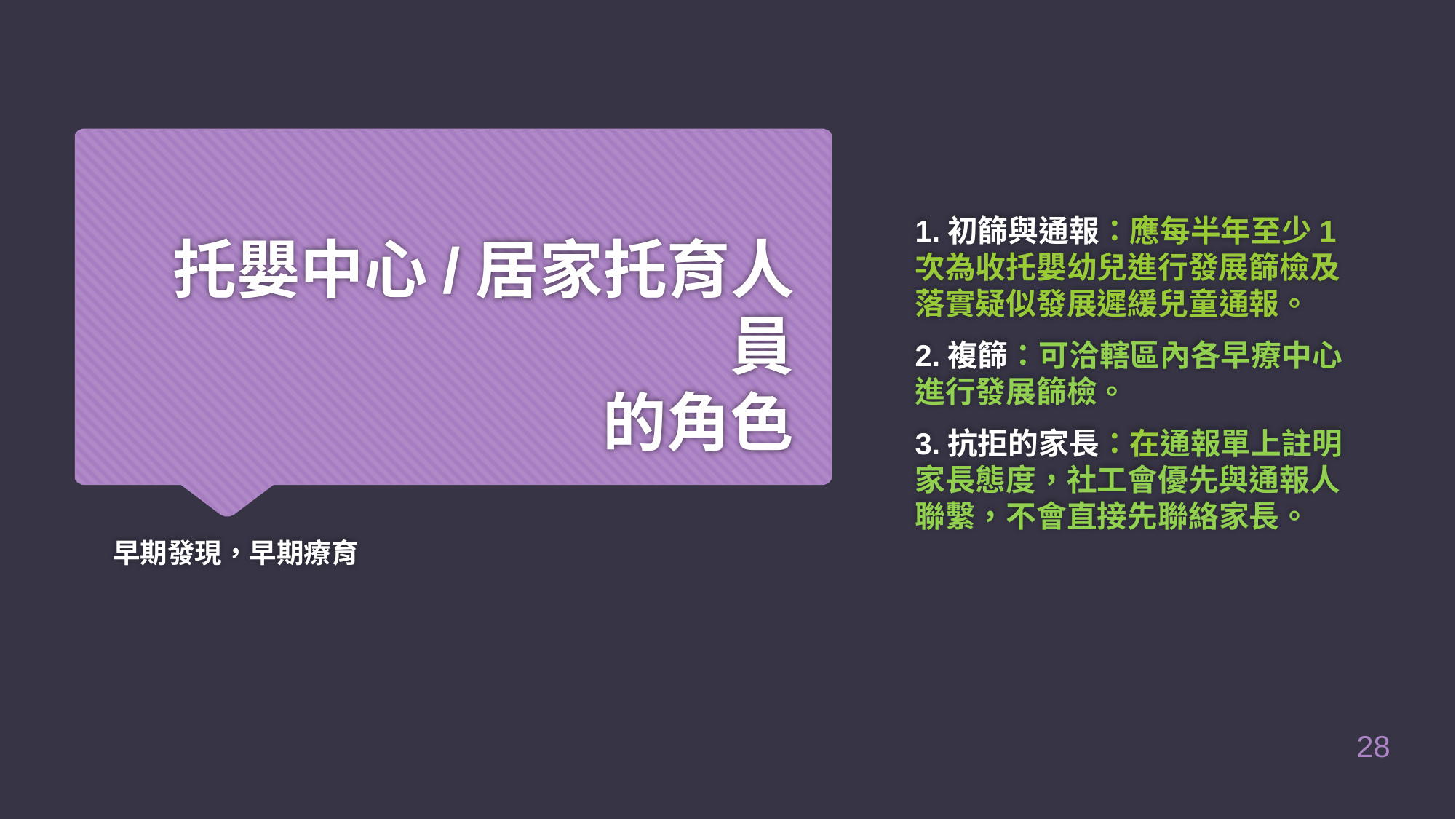

1.初篩與通報：應每半年至少1次為收托嬰幼兒進行發展篩檢及落實疑似發展遲緩兒童通報。
2.複篩：可洽轄區內各早療中心進行發展篩檢。
3.抗拒的家長：在通報單上註明家長態度，社工會優先與通報人聯繫，不會直接先聯絡家長。
# 托嬰中心/居家托育人員 的角色
早期發現，早期療育
28